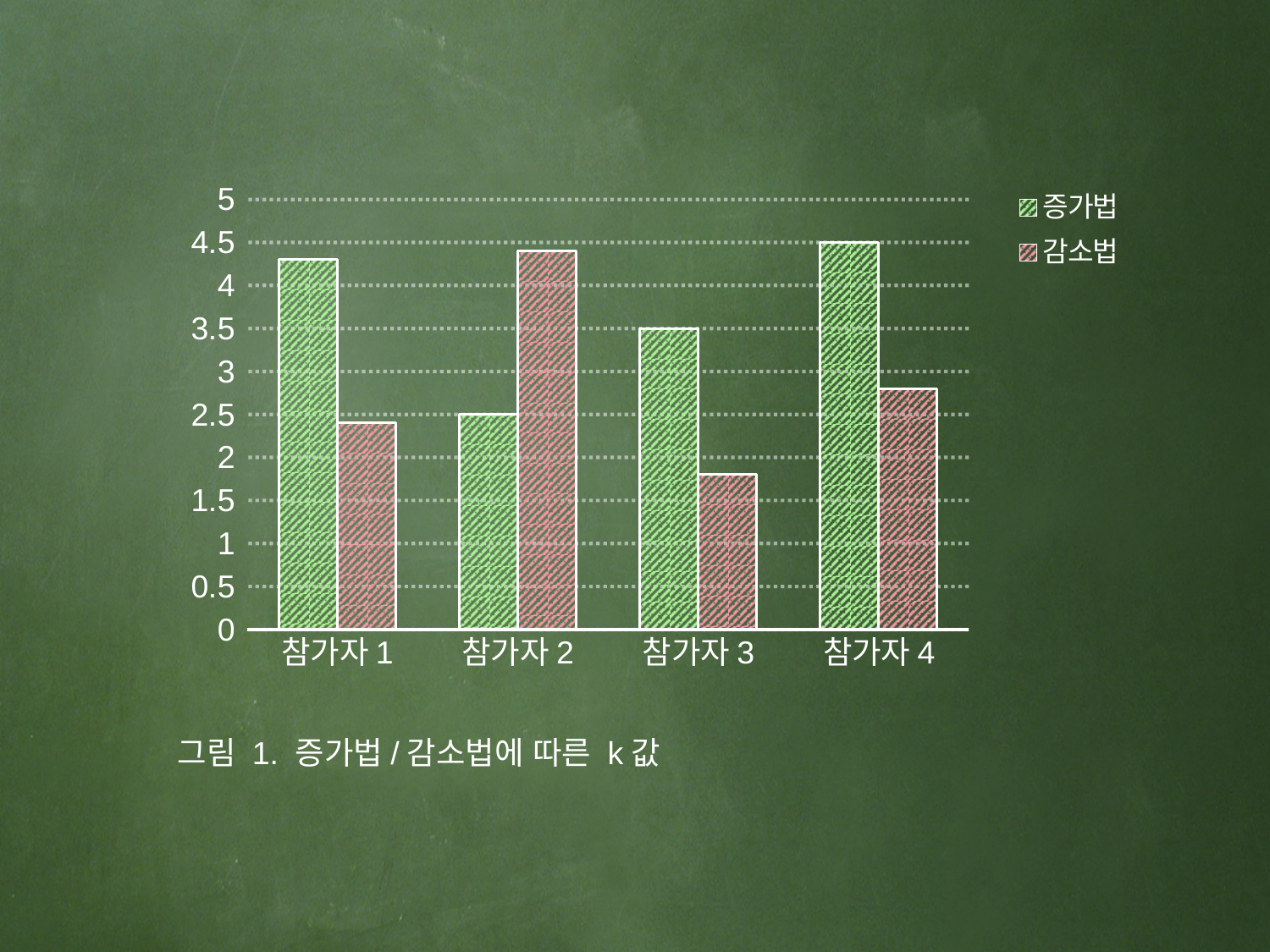

### Chart

| Category | 증가법 | 감소법 |
|---|---|---|
| 참가자1 | 4.3 | 2.4 |
| 참가자2 | 2.5 | 4.4 |
| 참가자3 | 3.5 | 1.8 |
| 참가자4 | 4.5 | 2.8 |
그림 1. 증가법/감소법에 따른 k값